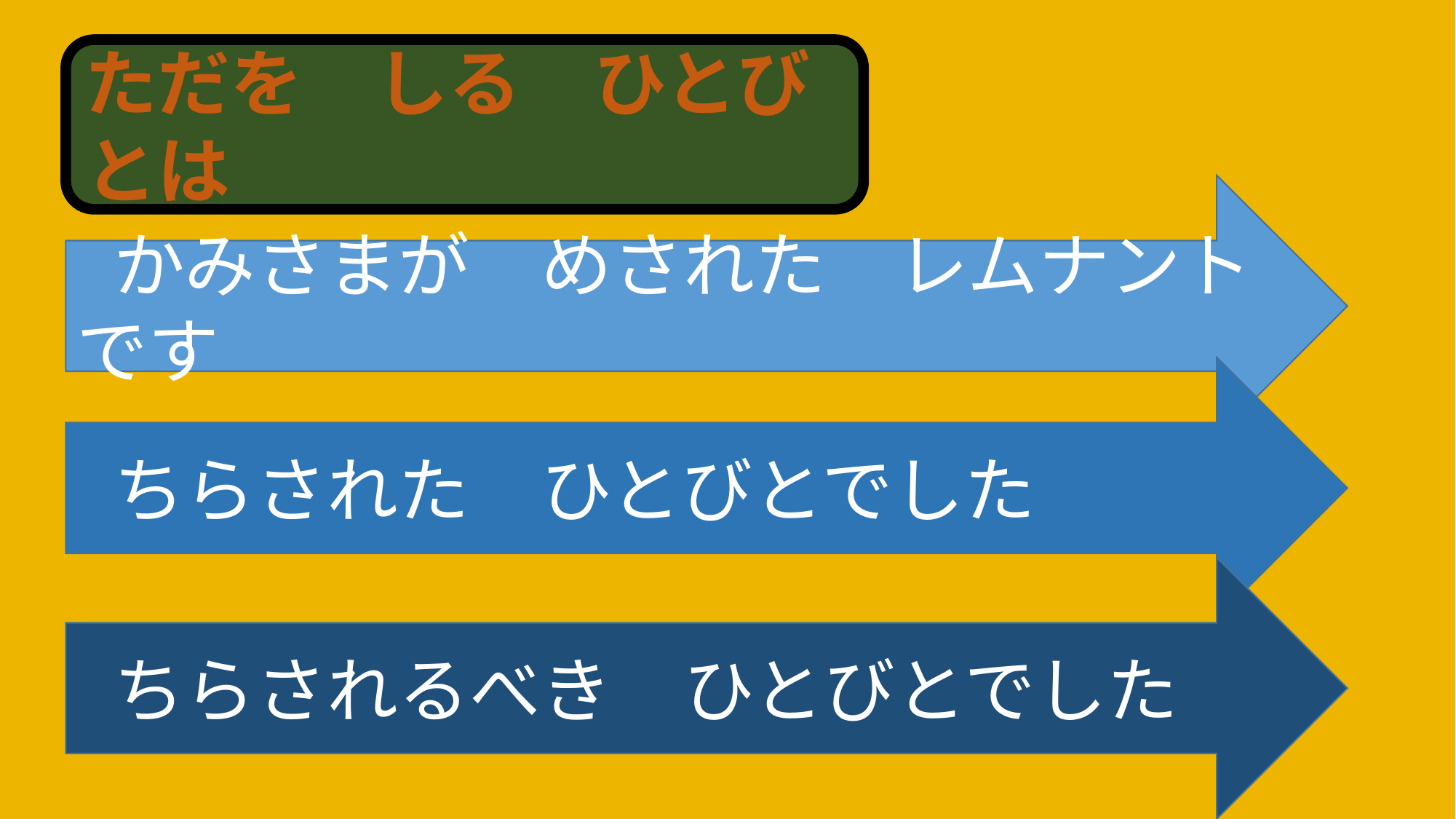

ただを　しる　ひとびとは
 かみさまが　めされた　レムナントです
 ちらされた　ひとびとでした
 ちらされるべき　ひとびとでした